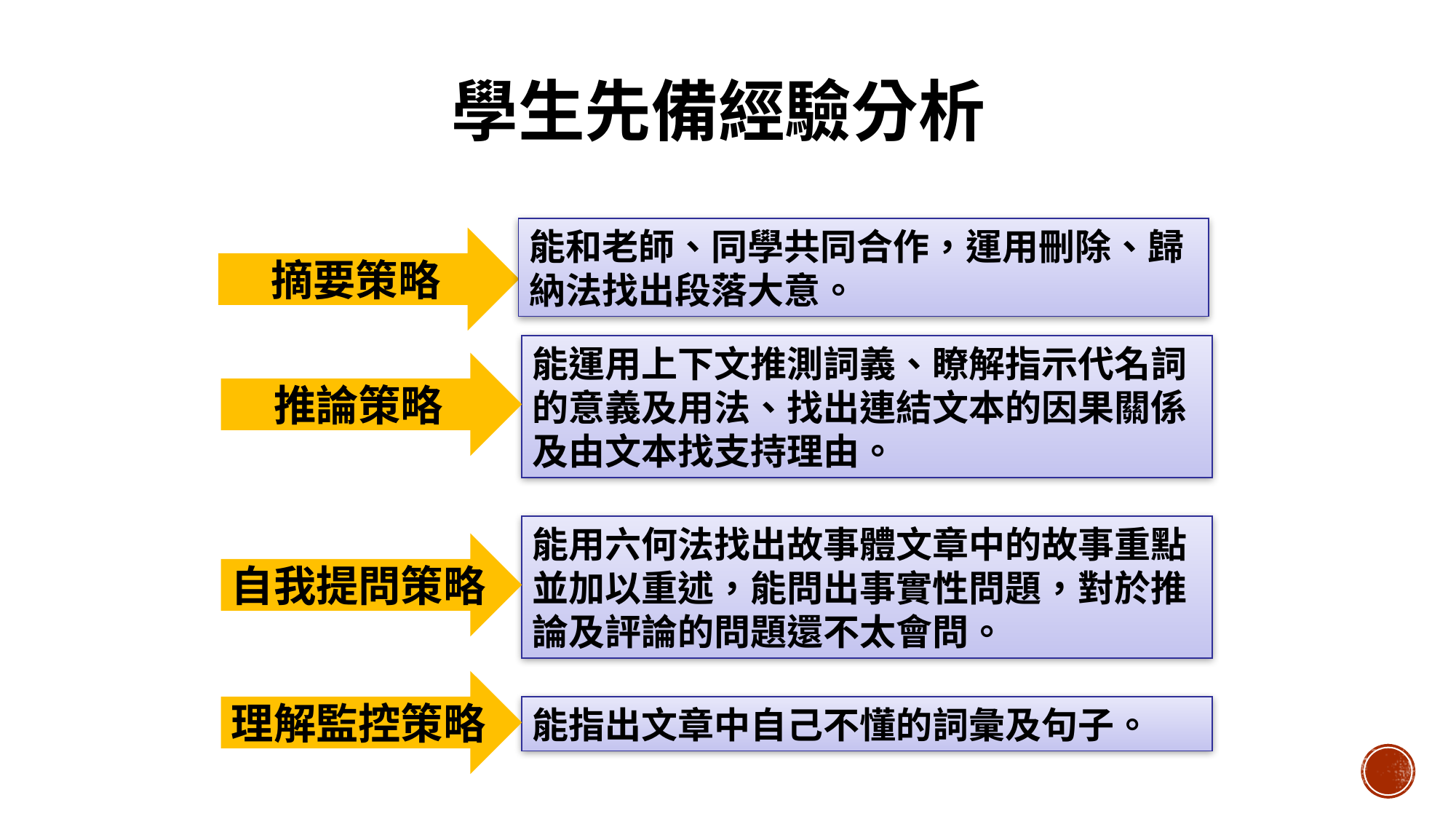

學生先備經驗分析
能和老師、同學共同合作，運用刪除、歸納法找出段落大意。
摘要策略
能運用上下文推測詞義、瞭解指示代名詞的意義及用法、找出連結文本的因果關係及由文本找支持理由。
推論策略
能用六何法找出故事體文章中的故事重點並加以重述，能問出事實性問題，對於推論及評論的問題還不太會問。
自我提問策略
理解監控策略
能指出文章中自己不懂的詞彙及句子。